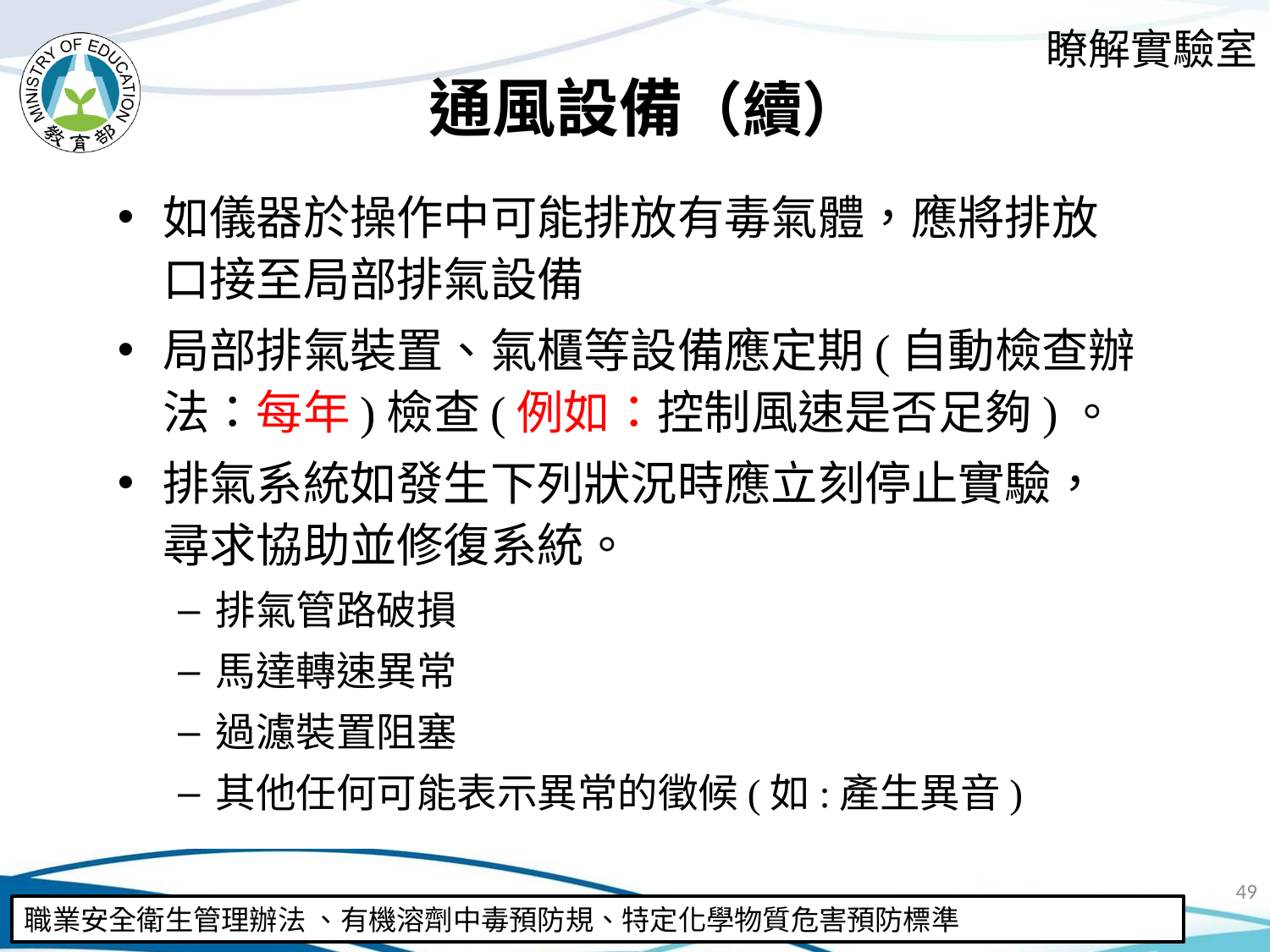

瞭解實驗室
通風設備（續）
如儀器於操作中可能排放有毒氣體，應將排放口接至局部排氣設備
局部排氣裝置、氣櫃等設備應定期(自動檢查辦法：每年)檢查(例如：控制風速是否足夠)。
排氣系統如發生下列狀況時應立刻停止實驗，尋求協助並修復系統。
排氣管路破損
馬達轉速異常
過濾裝置阻塞
其他任何可能表示異常的徵候(如:產生異音)
49
職業安全衛生管理辦法 、有機溶劑中毒預防規、特定化學物質危害預防標準